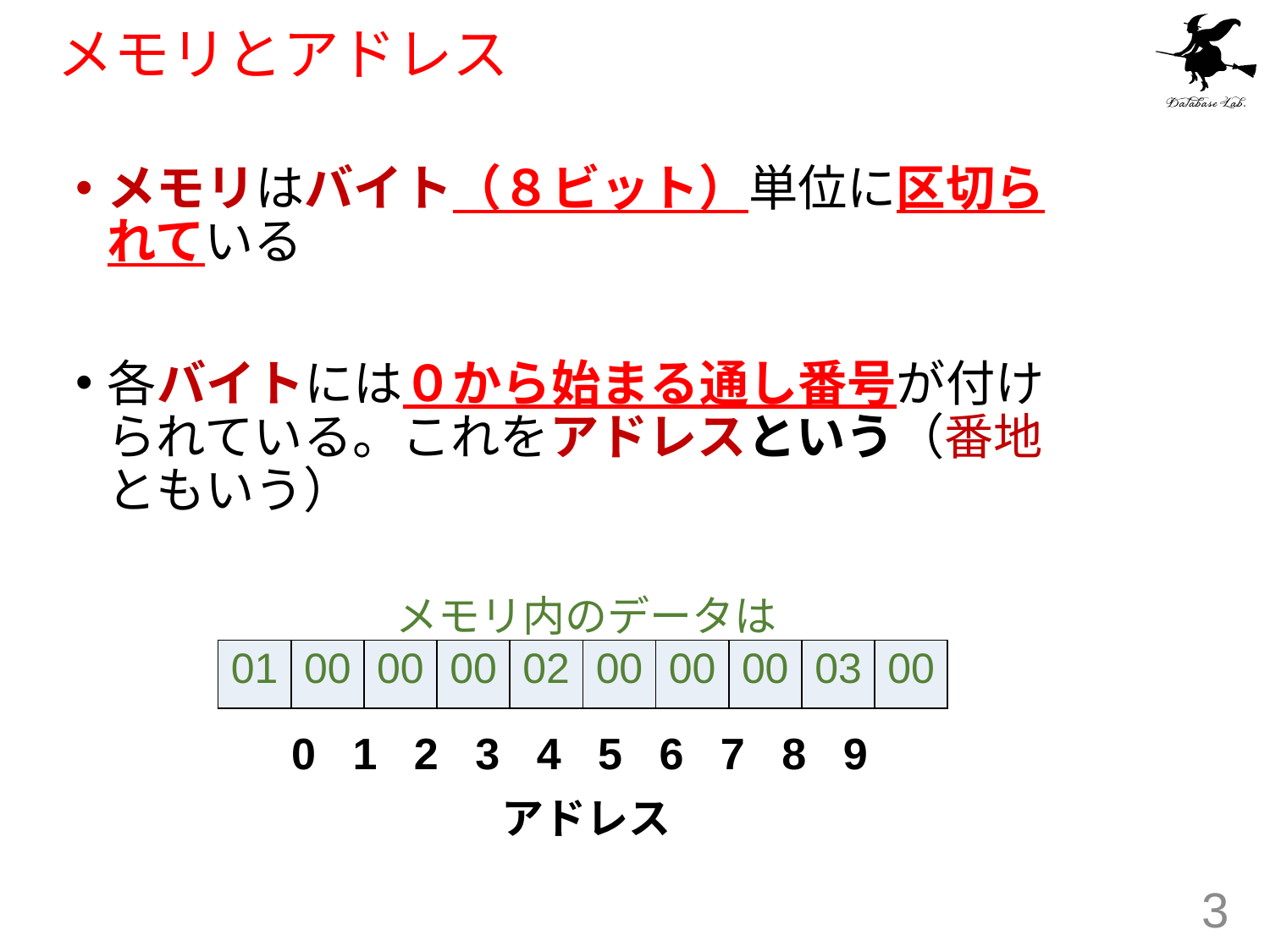

# メモリとアドレス

メモリはバイト（８ビット）単位に区切られている

各バイトには０から始まる通し番号が付けられている。これをアドレスという（番地ともいう）

メモリ内のデータは
| 01 | 00 | 00 | 00 | 02 | 00 | 00 | 00 | 03 | 00 |
| --- | --- | --- | --- | --- | --- | --- | --- | --- | --- |
 0   1   2   3   4   5   6   7   8   9
アドレス
3